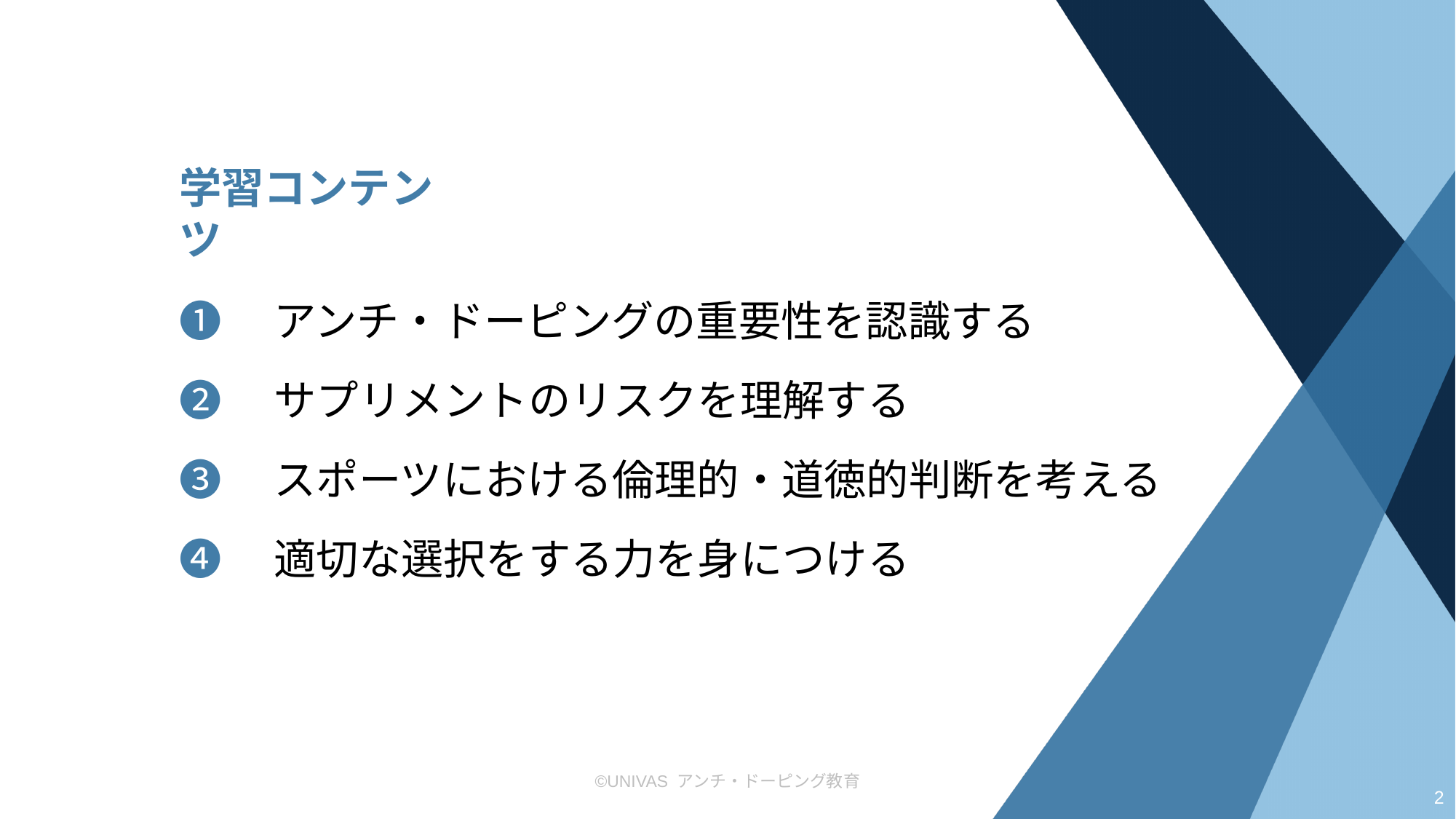

学習コンテンツ
❶　アンチ・ドーピングの重要性を認識する
❷　サプリメントのリスクを理解する
❸　スポーツにおける倫理的・道徳的判断を考える
❹　適切な選択をする力を身につける
©UNIVAS アンチ・ドーピング教育
2